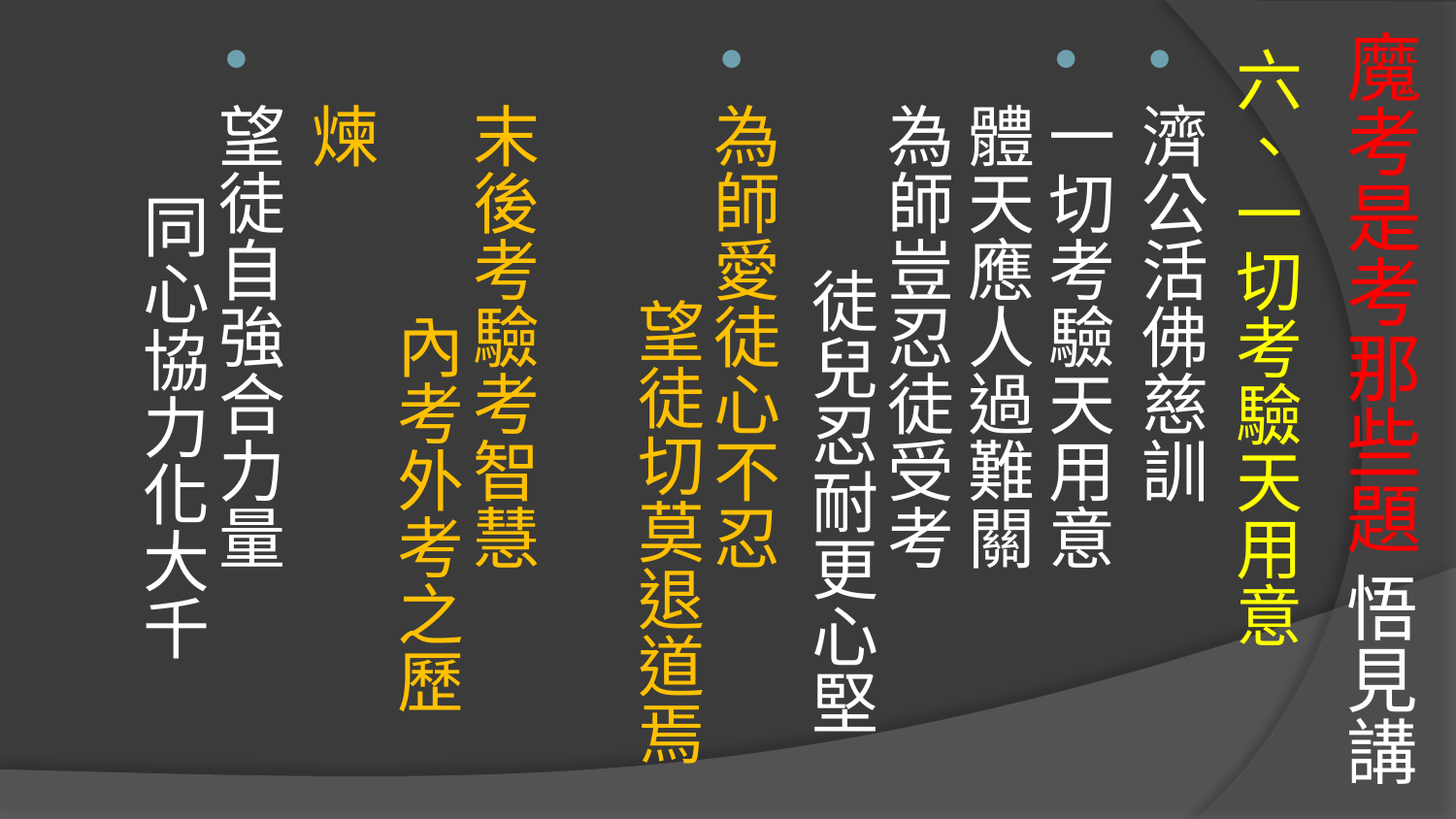

# 魔考是考那些題 悟見講
六、一切考驗天用意
濟公活佛慈訓
一切考驗天用意             體天應人過難關
為師豈忍徒受考                         徒兒忍耐更心堅
為師愛徒心不忍                           望徒切莫退道焉 
末後考驗考智慧                            內考外考之歷煉
望徒自強合力量                    同心協力化大千